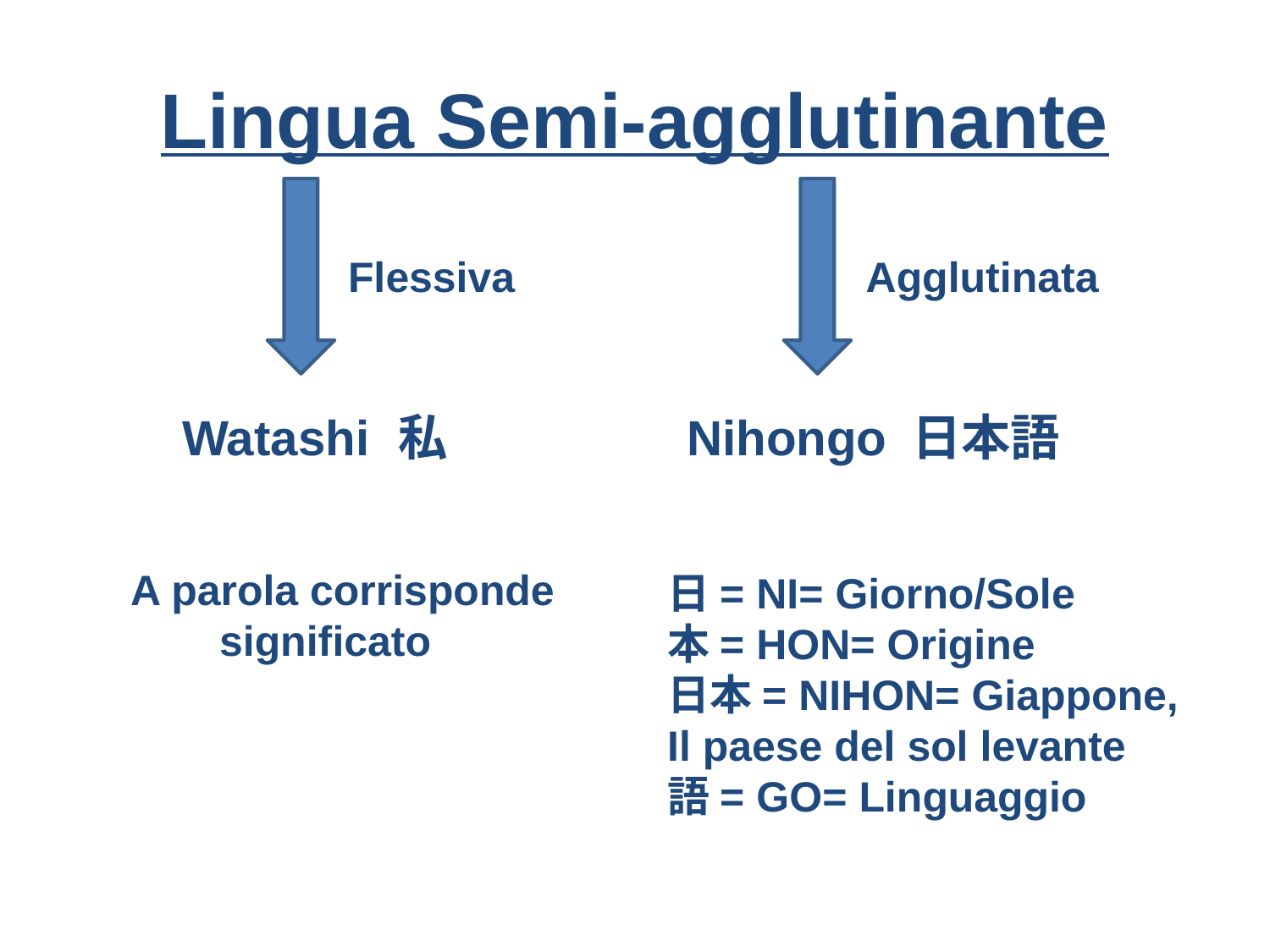

# Lingua Semi-agglutinante

Flessiva
Agglutinata
Watashi 私
Nihongo 日本語
 A parola corrisponde significato
日= NI= Giorno/Sole
本= HON= Origine
日本= NIHON= Giappone, Il paese del sol levante
語= GO= Linguaggio